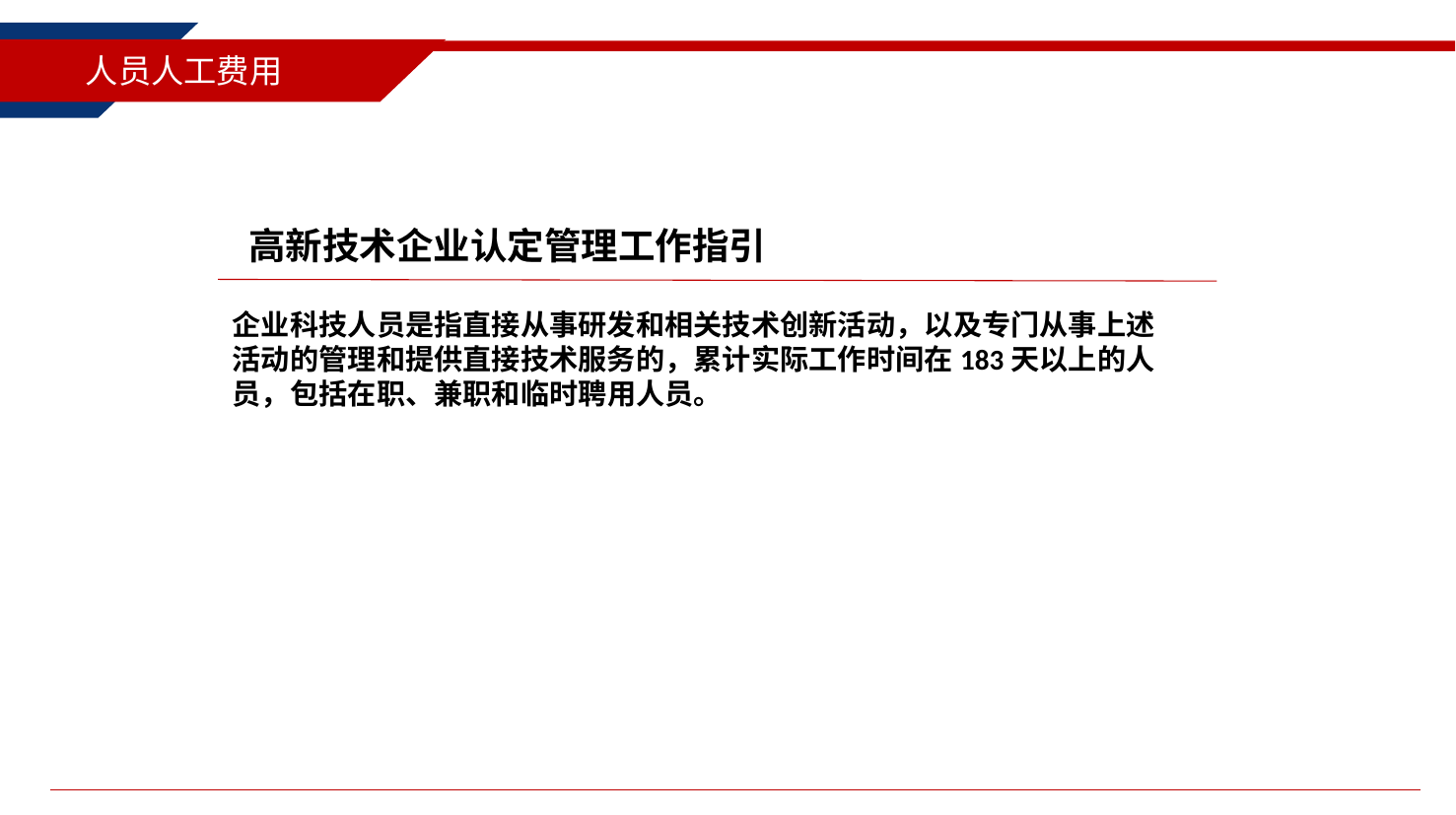

人员人工费用

高新技术企业认定管理工作指引
企业科技人员是指直接从事研发和相关技术创新活动，以及专门从事上述活动的管理和提供直接技术服务的，累计实际工作时间在183天以上的人员，包括在职、兼职和临时聘用人员。